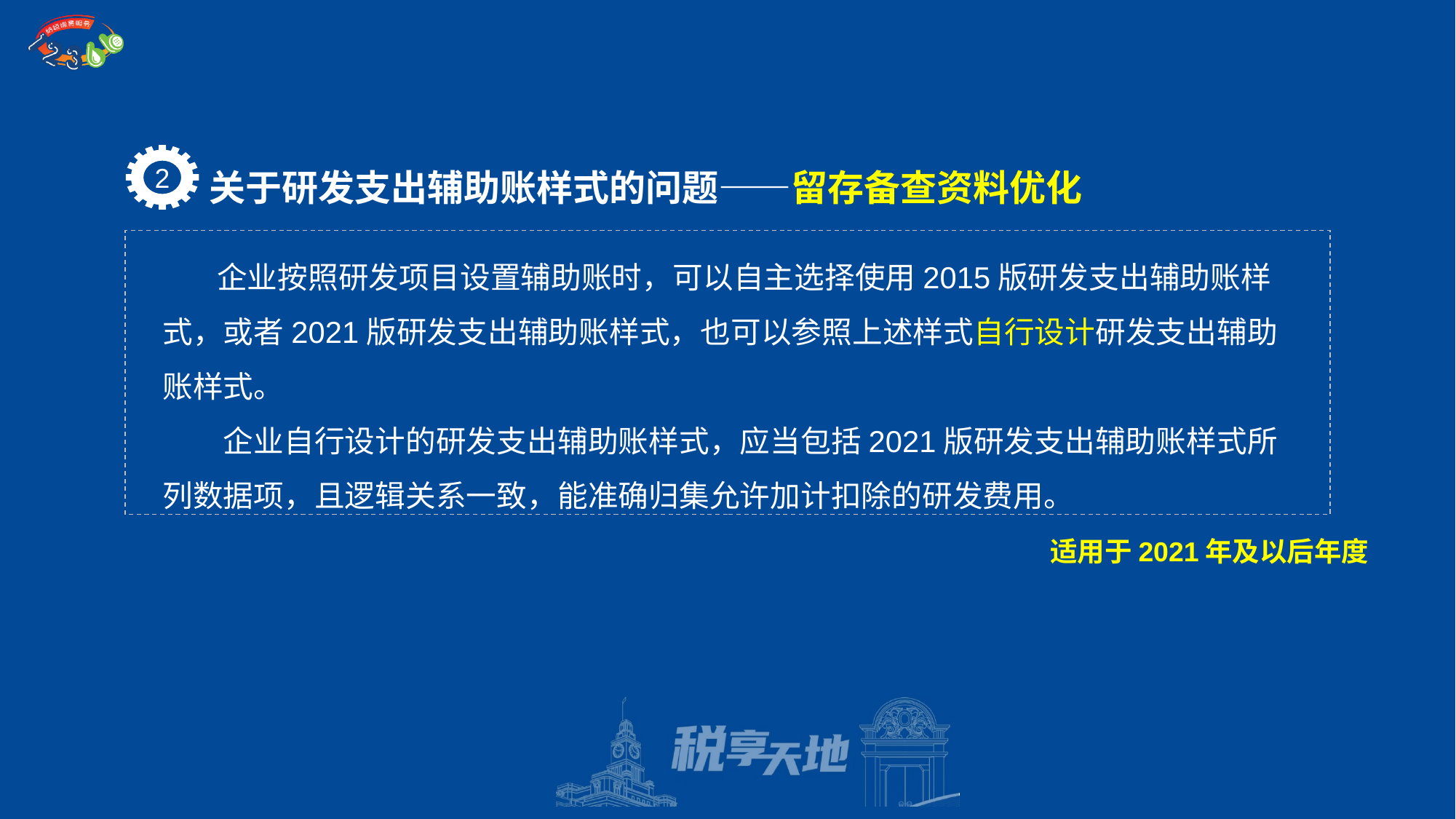

关于研发支出辅助账样式的问题——留存备查资料优化

2

       企业按照研发项目设置辅助账时，可以自主选择使用2015版研发支出辅助账样式，或者2021版研发支出辅助账样式，也可以参照上述样式自行设计研发支出辅助账样式。
　　企业自行设计的研发支出辅助账样式，应当包括2021版研发支出辅助账样式所列数据项，且逻辑关系一致，能准确归集允许加计扣除的研发费用。

适用于2021年及以后年度